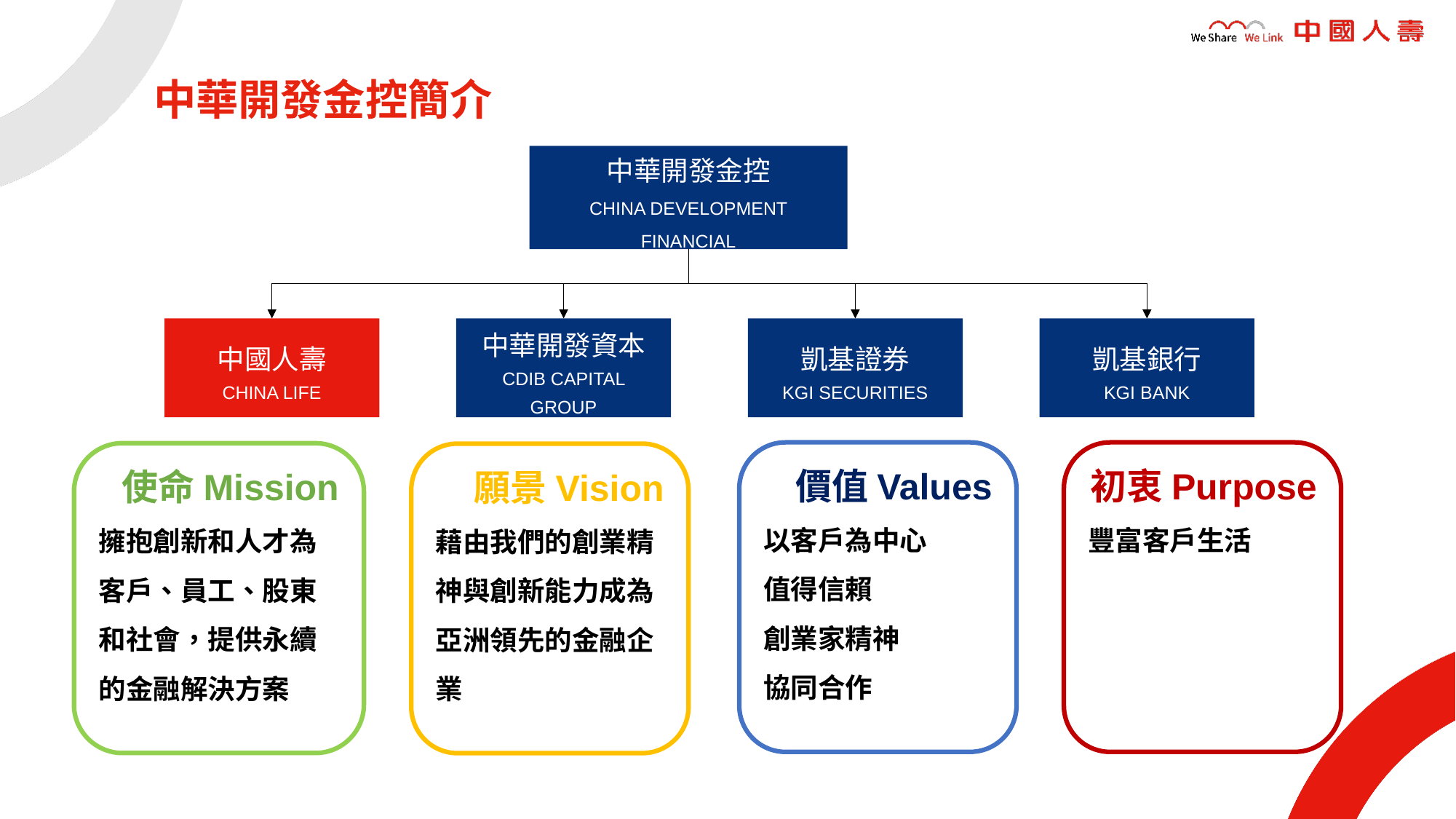

中華開發金控簡介

中華開發金控
CHINA DEVELOPMENT FINANCIAL
中國人壽
CHINA LIFE
中華開發資本
CDIB CAPITAL GROUP
凱基證券
KGI SECURITIES
凱基銀行
KGI BANK
價值Values
以客戶為中心
值得信賴
創業家精神
協同合作

初衷Purpose
豐富客戶生活

使命Mission
擁抱創新和人才為客戶、員工、股東和社會，提供永續的金融解決方案

願景Vision
藉由我們的創業精神與創新能力成為亞洲領先的金融企業